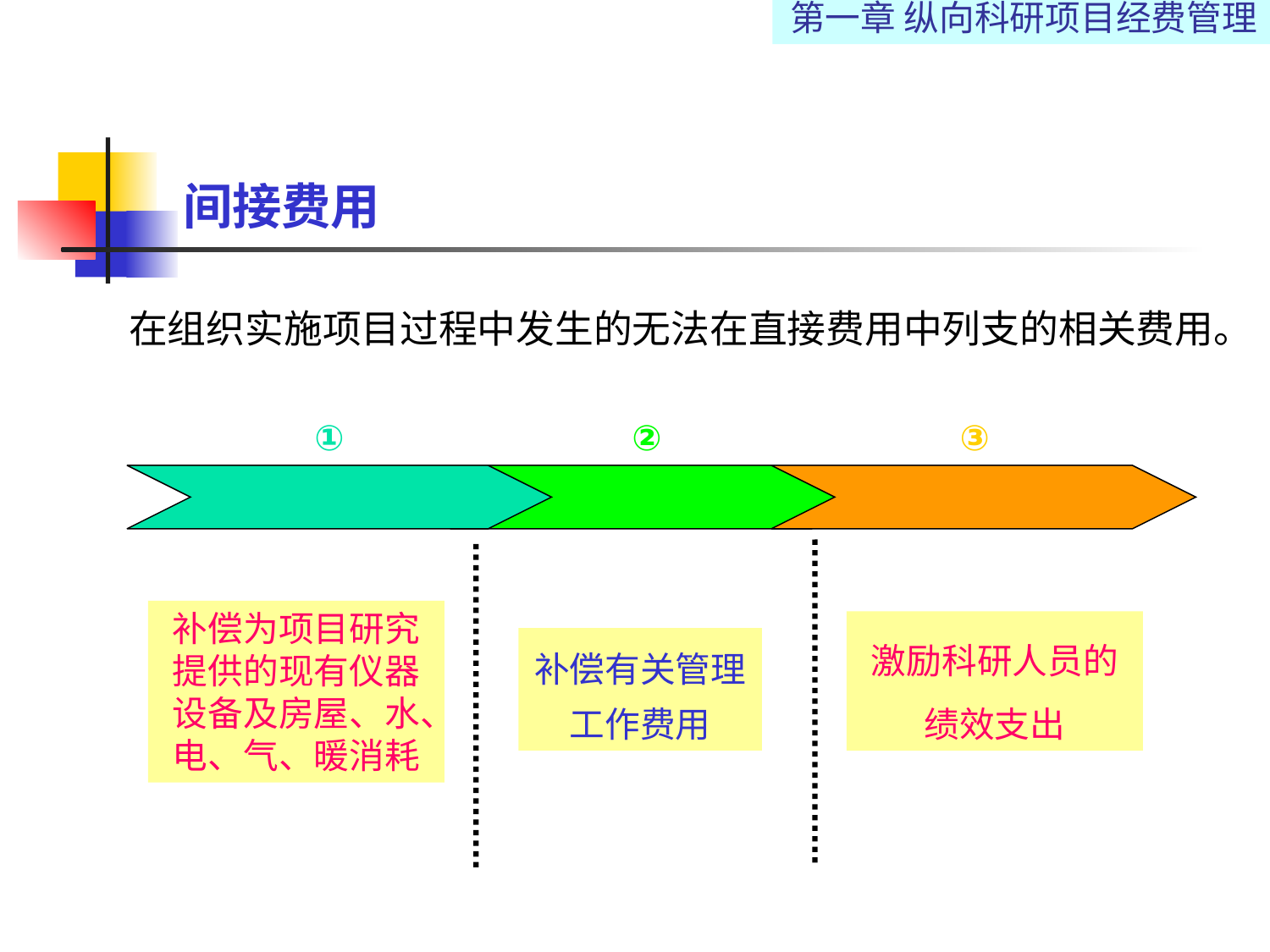

第一章 纵向科研项目经费管理
间接费用
在组织实施项目过程中发生的无法在直接费用中列支的相关费用。
①
②
③

补偿为项目研究提供的现有仪器设备及房屋、水、电、气、暖消耗
激励科研人员的绩效支出
补偿有关管理工作费用